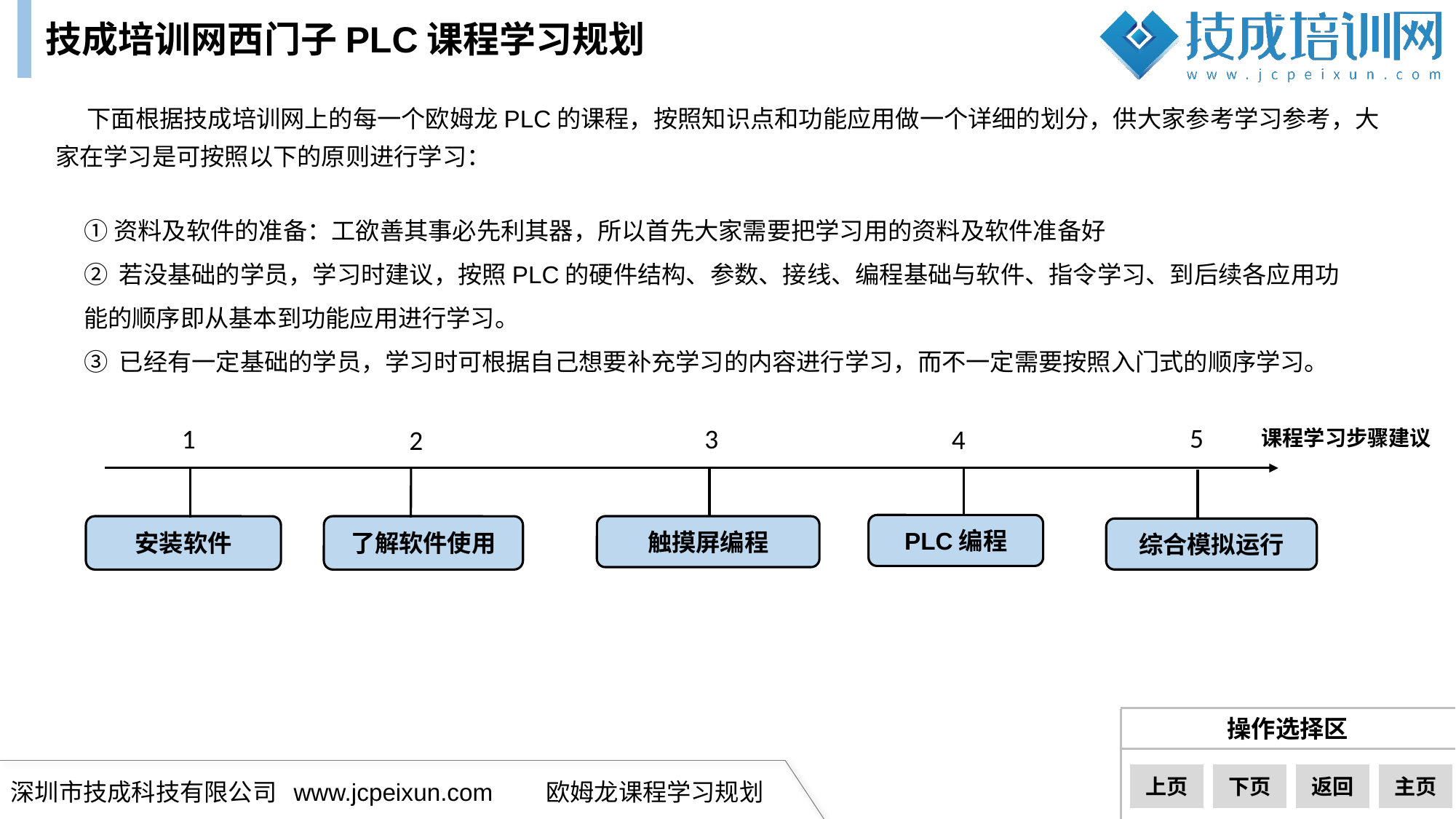

技成培训网西门子PLC课程学习规划
下面根据技成培训网上的每一个欧姆龙PLC的课程，按照知识点和功能应用做一个详细的划分，供大家参考学习参考，大家在学习是可按照以下的原则进行学习：
①资料及软件的准备：工欲善其事必先利其器，所以首先大家需要把学习用的资料及软件准备好
② 若没基础的学员，学习时建议，按照PLC的硬件结构、参数、接线、编程基础与软件、指令学习、到后续各应用功能的顺序即从基本到功能应用进行学习。
③ 已经有一定基础的学员，学习时可根据自己想要补充学习的内容进行学习，而不一定需要按照入门式的顺序学习。
5
1
3
4
2
课程学习步骤建议
PLC编程
触摸屏编程
安装软件
了解软件使用
综合模拟运行
下一页
上页
下页
返回
主页